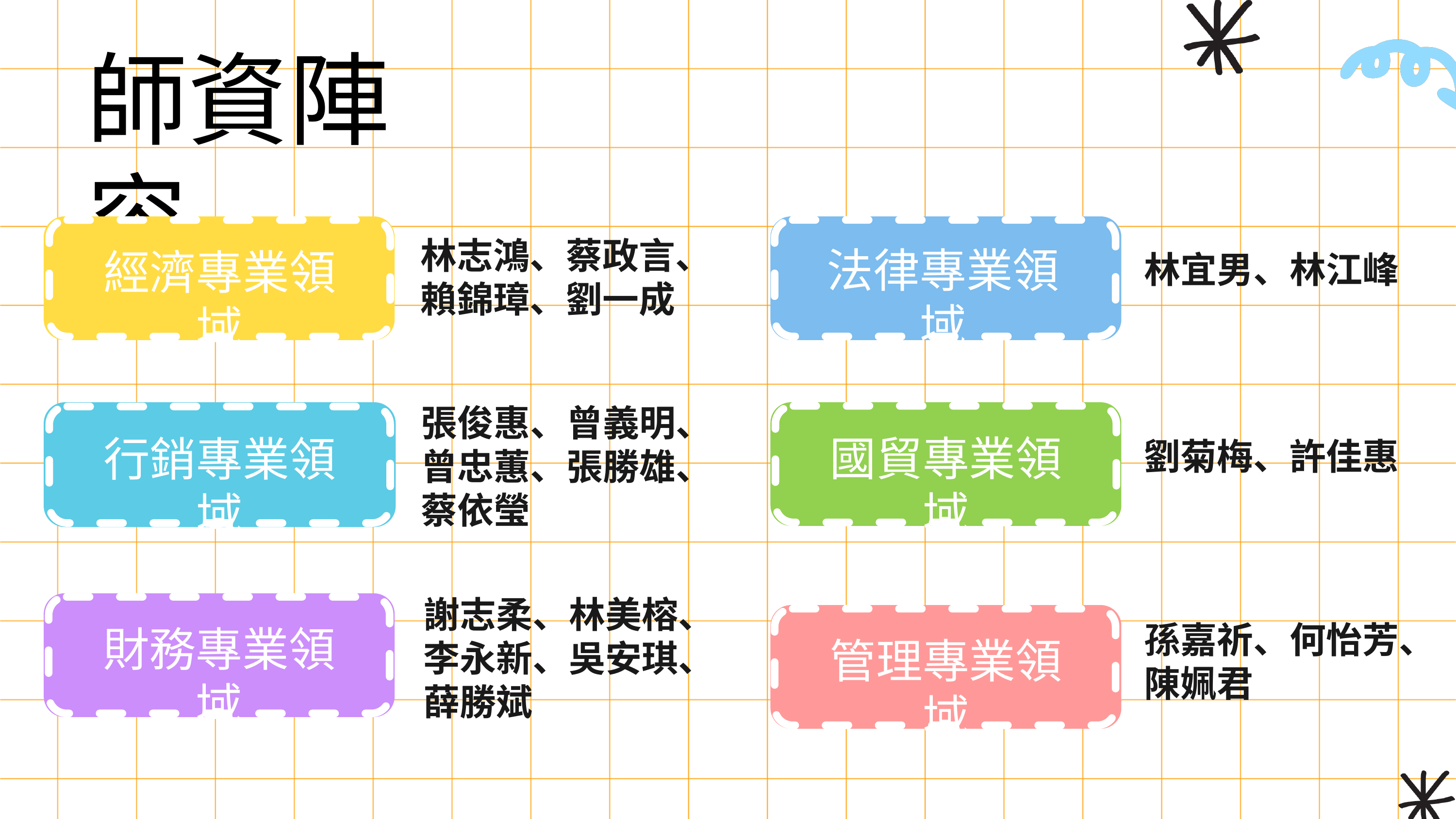

師資陣容

林志鴻、蔡政言、
賴錦璋、劉一成
法律專業領域
經濟專業領域
林宜男、林江峰
張俊惠、曾義明、
曾忠蕙、張勝雄、
蔡依瑩

國貿專業領域
行銷專業領域
劉菊梅、許佳惠
謝志柔、林美榕、
李永新、吳安琪、
薛勝斌

孫嘉祈、何怡芳、
陳姵君
財務專業領域
管理專業領域